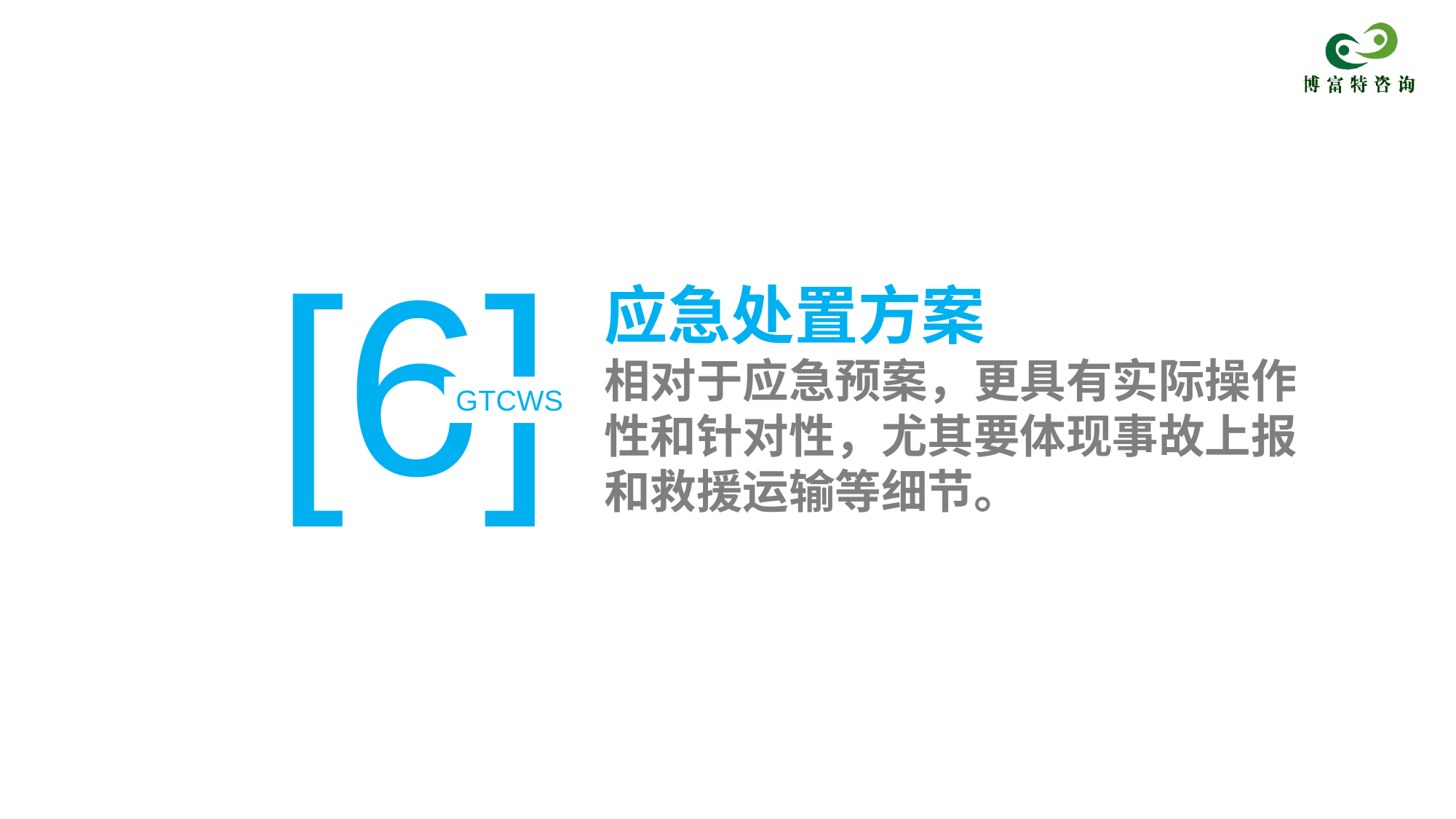

[6]
应急处置方案
相对于应急预案，更具有实际操作
性和针对性，尤其要体现事故上报
和救援运输等细节。
GTCWS